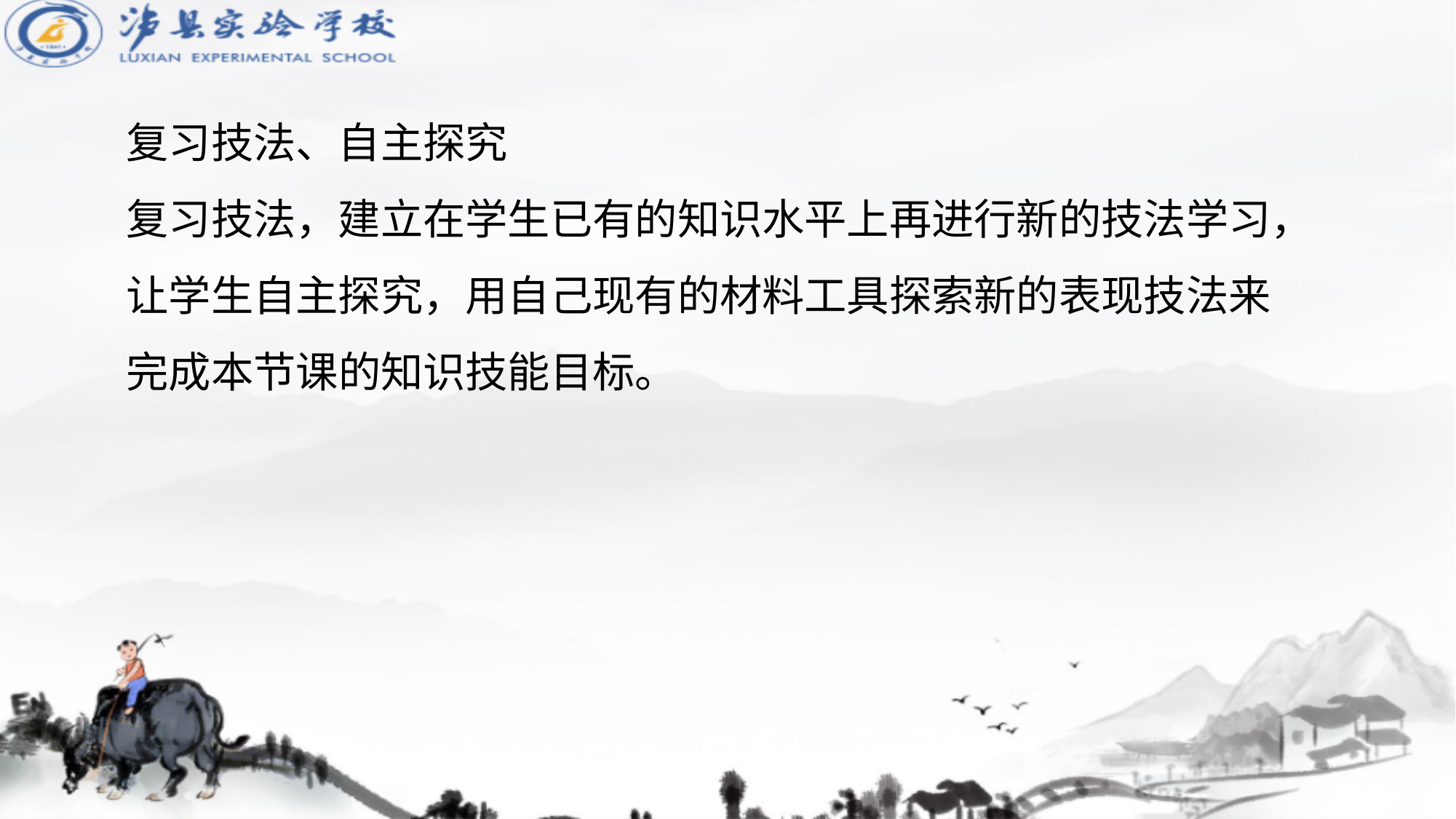

复习技法、自主探究复习技法，建立在学生已有的知识水平上再进行新的技法学习，让学生自主探究，用自己现有的材料工具探索新的表现技法来完成本节课的知识技能目标。